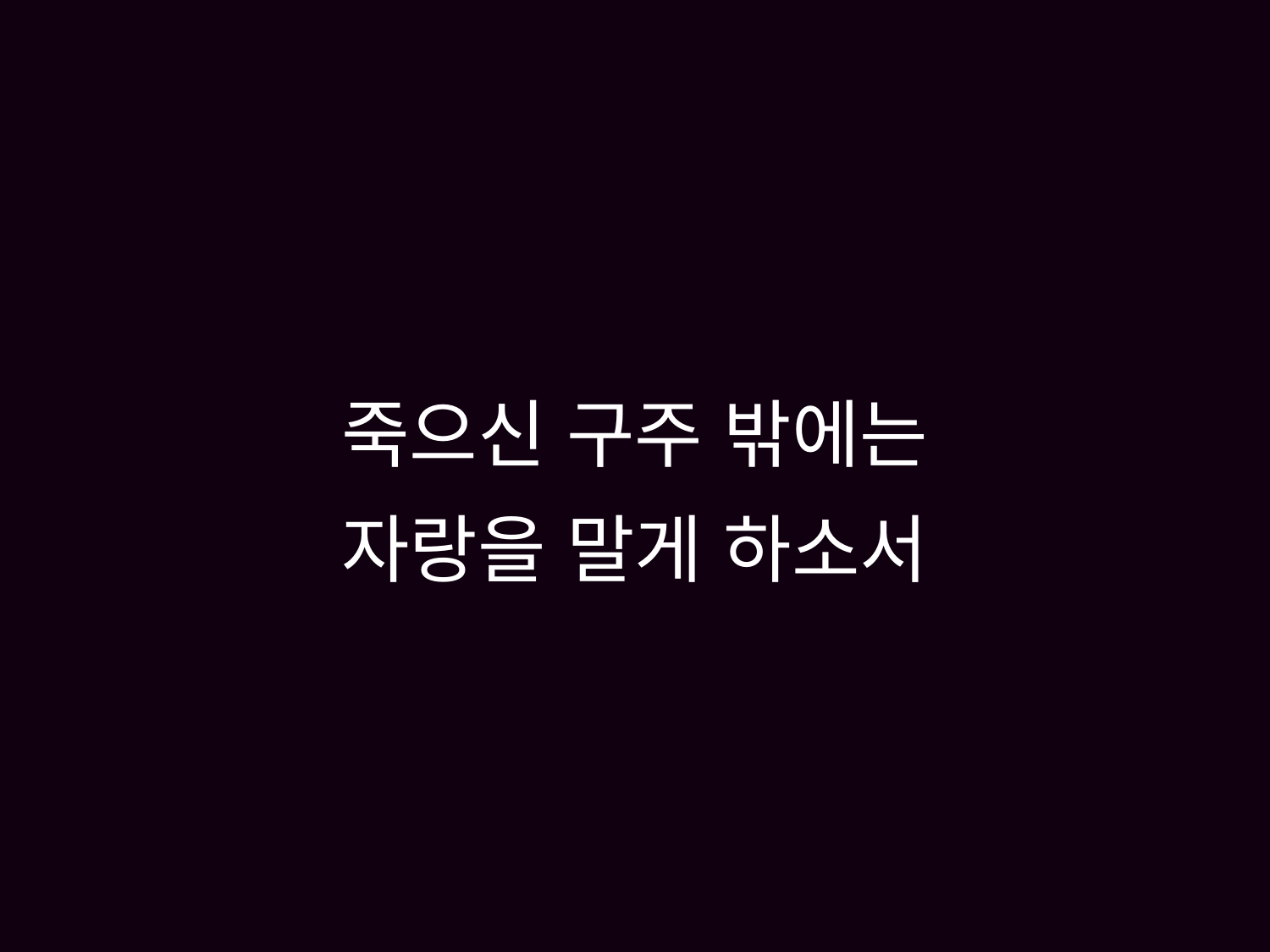

# 죽으신 구주 밖에는 자랑을 말게 하소서